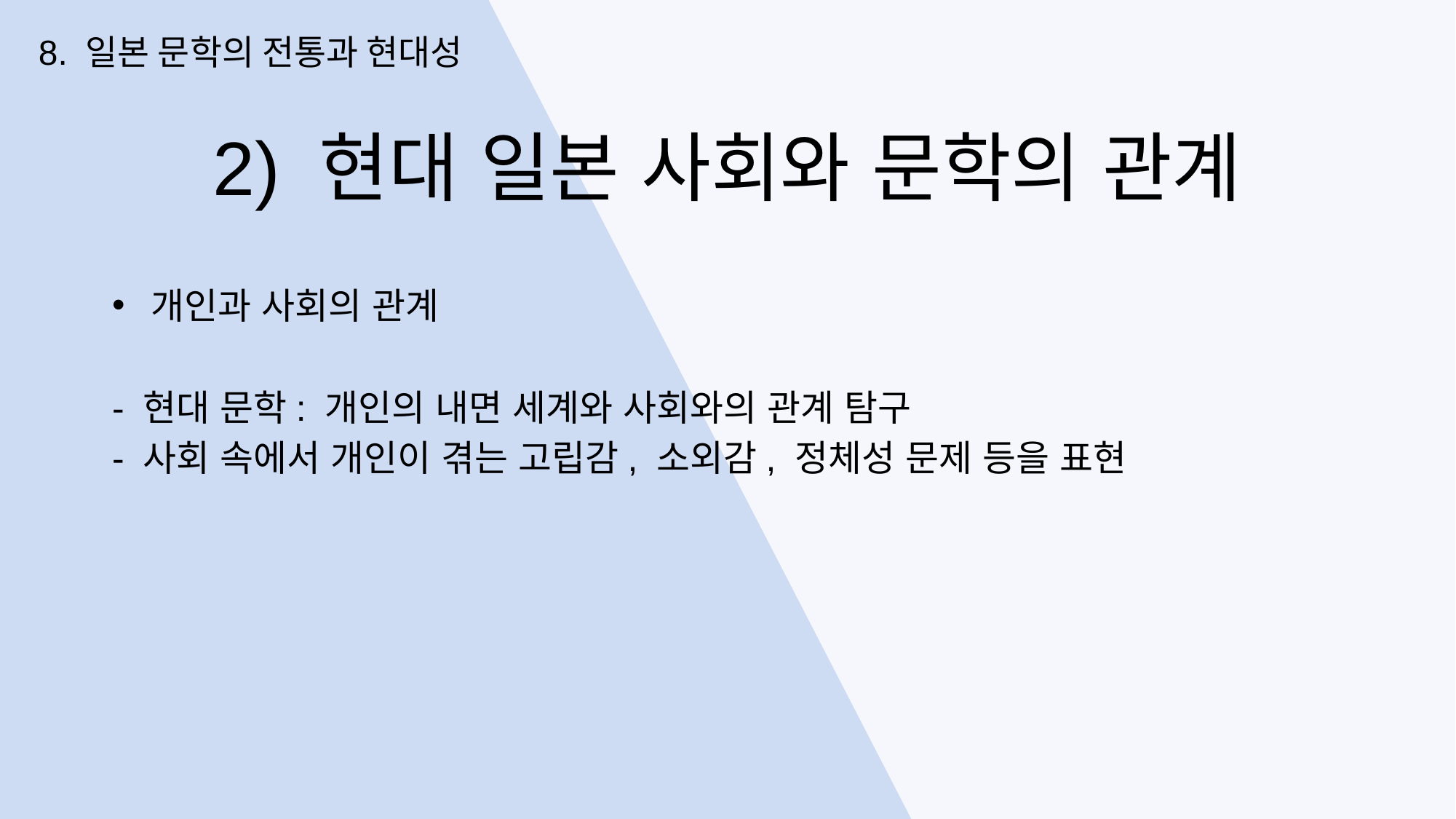

8. 일본 문학의 전통과 현대성
2) 현대 일본 사회와 문학의 관계
개인과 사회의 관계

- 현대 문학: 개인의 내면 세계와 사회와의 관계 탐구
- 사회 속에서 개인이 겪는 고립감, 소외감, 정체성 문제 등을 표현